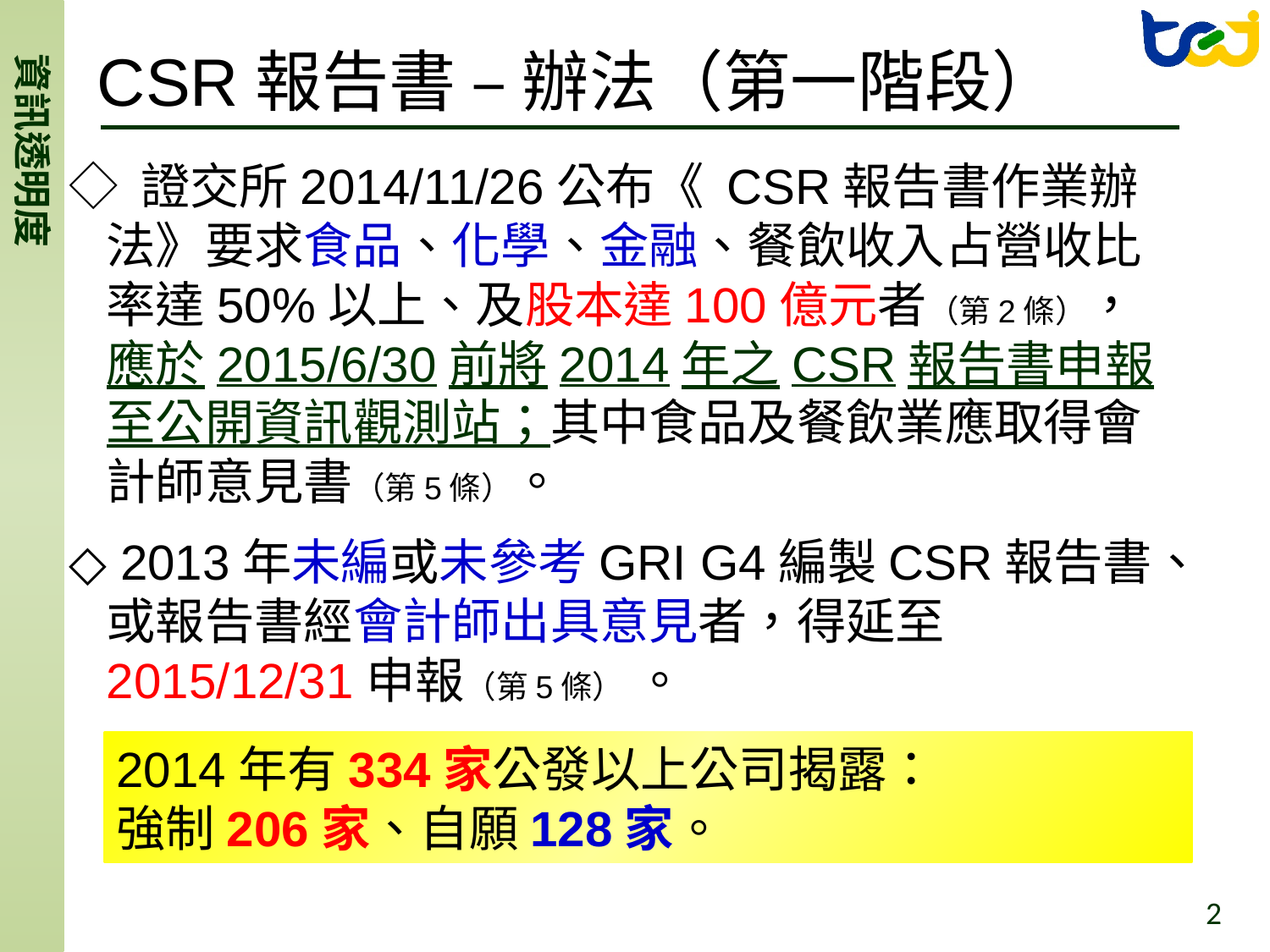

資訊透明度
CSR報告書 – 辦法（第一階段）
◇ 證交所2014/11/26公布《 CSR報告書作業辦法》要求食品、化學、金融、餐飲收入占營收比率達50%以上、及股本達100億元者（第2條），應於2015/6/30前將2014年之CSR報告書申報至公開資訊觀測站；其中食品及餐飲業應取得會計師意見書（第5條）。
◇ 2013年未編或未參考GRI G4編製CSR報告書、或報告書經會計師出具意見者，得延至2015/12/31申報（第5條） 。
2014年有334家公發以上公司揭露：
強制206家、自願128家。
2